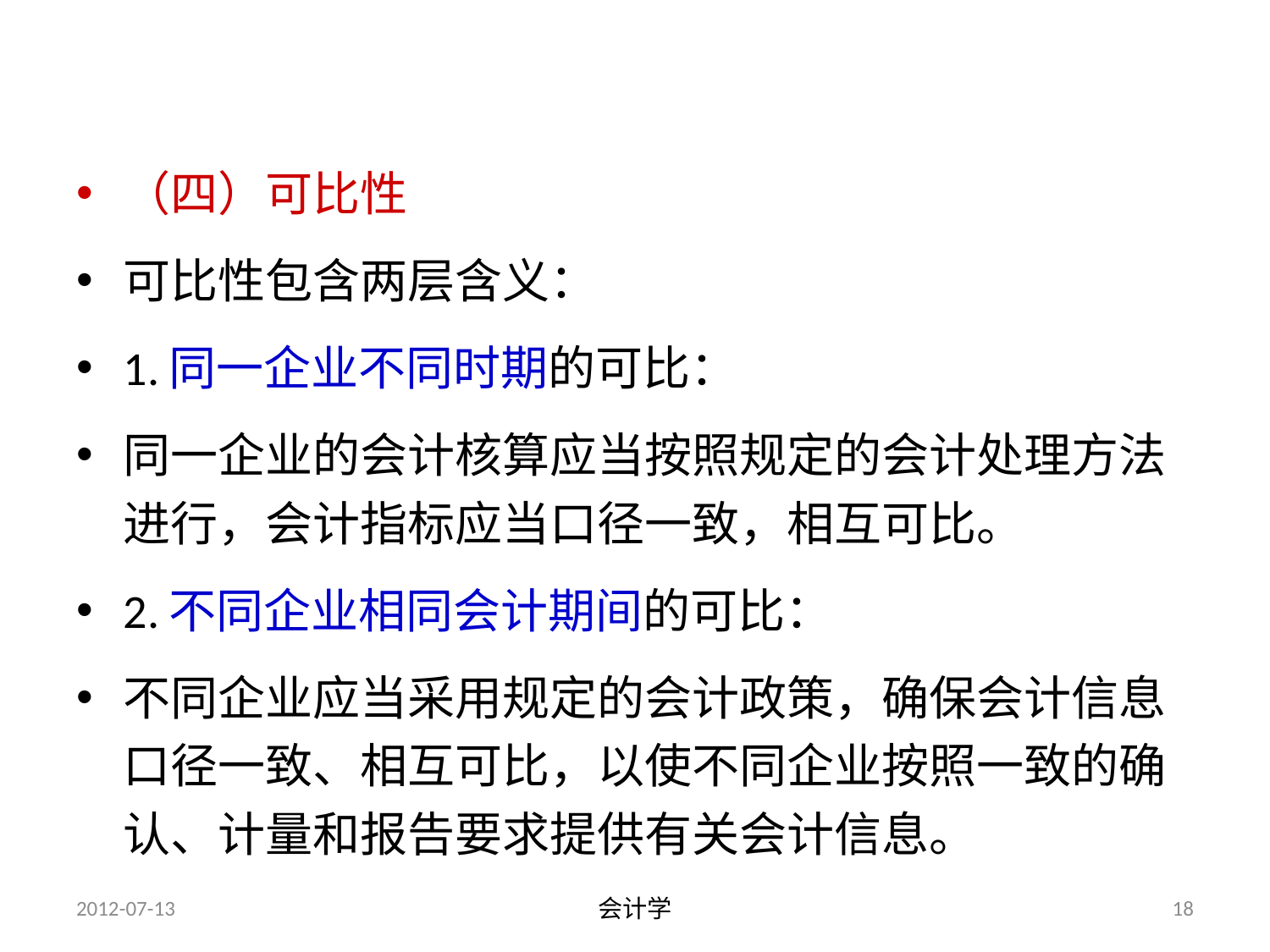

（四）可比性
可比性包含两层含义：
1.同一企业不同时期的可比：
同一企业的会计核算应当按照规定的会计处理方法进行，会计指标应当口径一致，相互可比。
2.不同企业相同会计期间的可比：
不同企业应当采用规定的会计政策，确保会计信息口径一致、相互可比，以使不同企业按照一致的确认、计量和报告要求提供有关会计信息。

2012-07-13
会计学
18